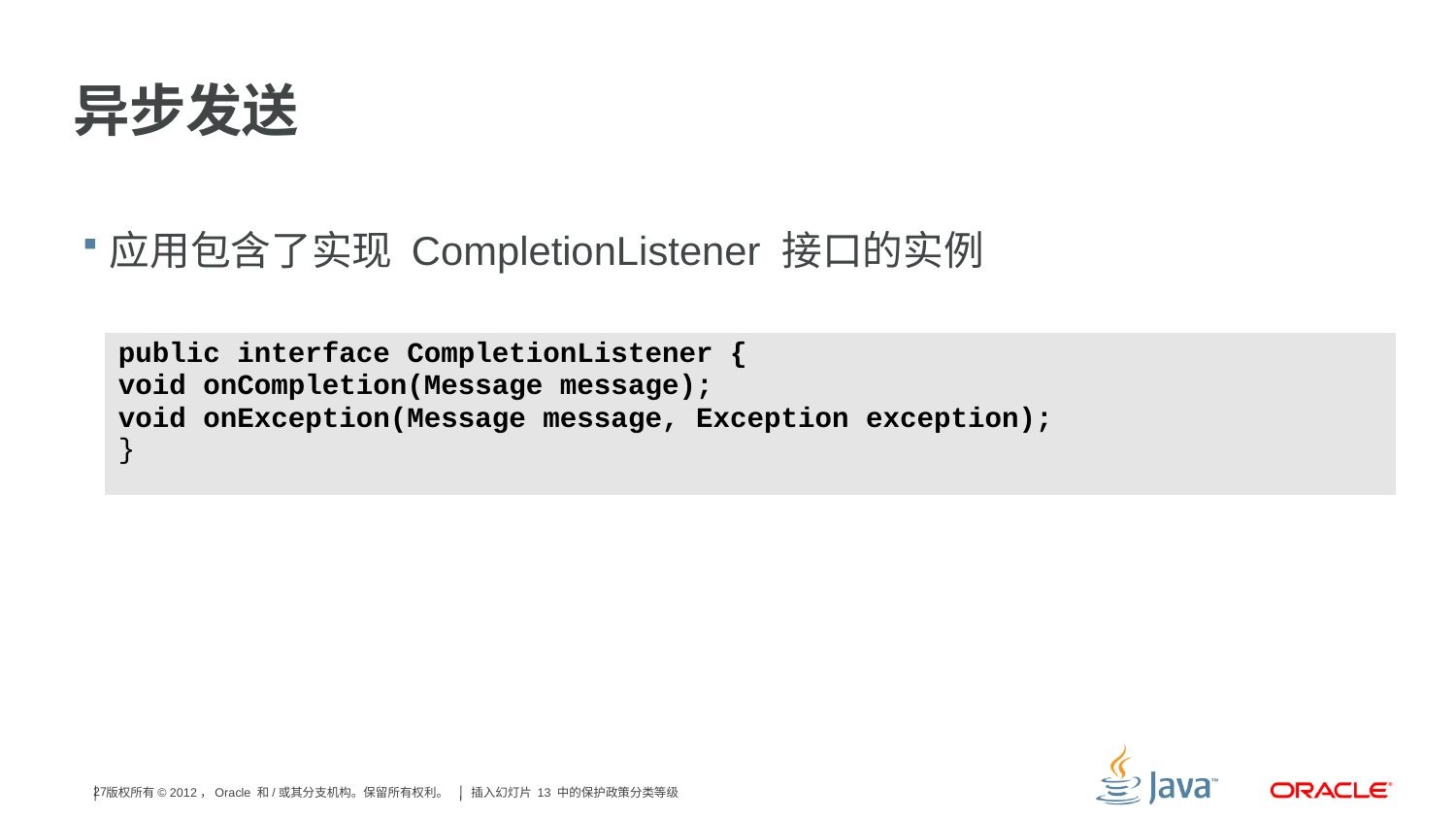

# 异步发送

应用包含了实现 CompletionListener 接口的实例
| public interface CompletionListener { void onCompletion(Message message); void onException(Message message, Exception exception); } |
| --- |